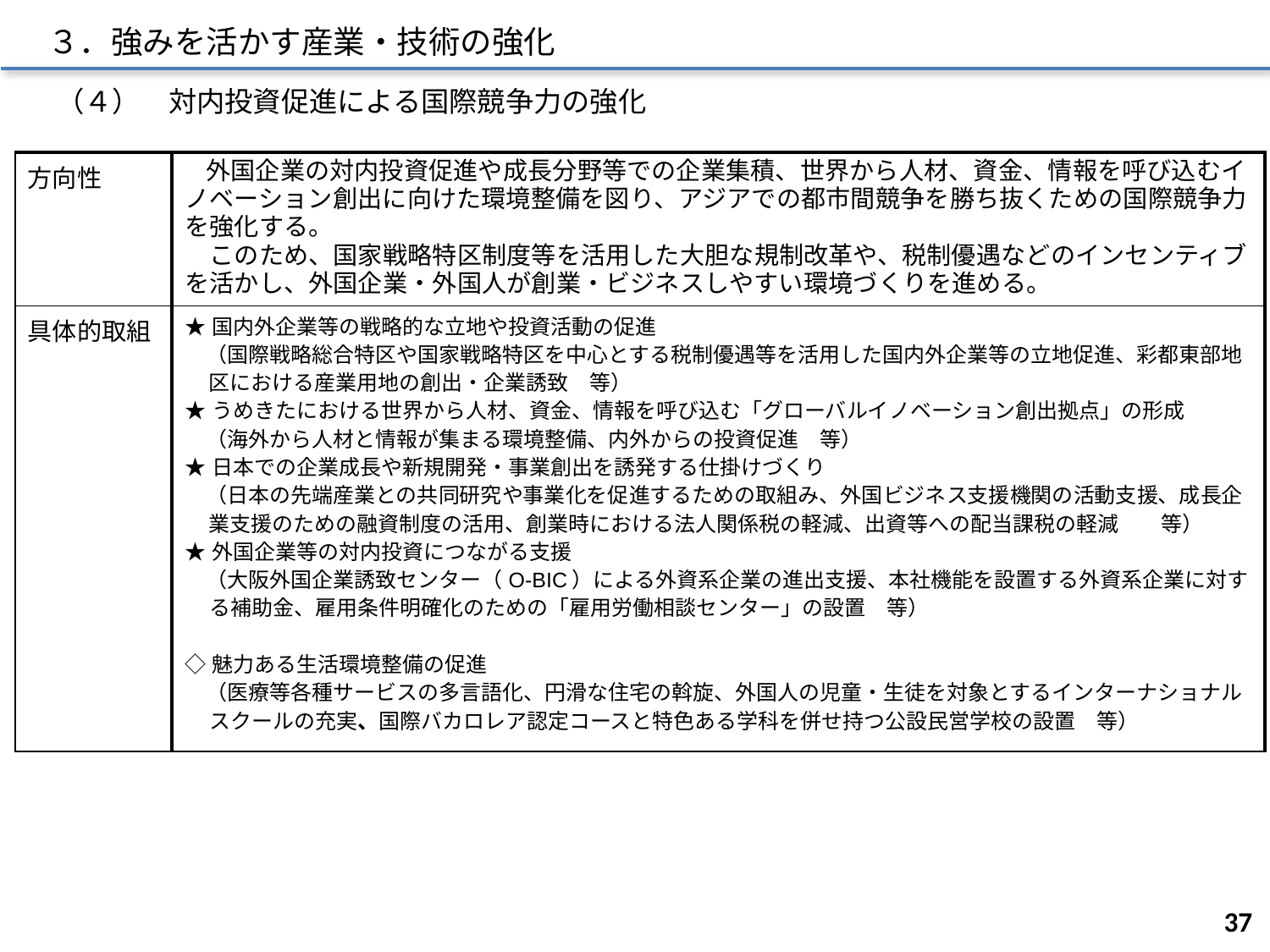

３．強みを活かす産業・技術の強化
（４）　対内投資促進による国際競争力の強化
| 方向性 | 外国企業の対内投資促進や成長分野等での企業集積、世界から人材、資金、情報を呼び込むイノベーション創出に向けた環境整備を図り、アジアでの都市間競争を勝ち抜くための国際競争力を強化する。 　このため、国家戦略特区制度等を活用した大胆な規制改革や、税制優遇などのインセンティブを活かし、外国企業・外国人が創業・ビジネスしやすい環境づくりを進める。 |
| --- | --- |
| 具体的取組 | ★国内外企業等の戦略的な立地や投資活動の促進 　（国際戦略総合特区や国家戦略特区を中心とする税制優遇等を活用した国内外企業等の立地促進、彩都東部地区における産業用地の創出・企業誘致　等） ★うめきたにおける世界から人材、資金、情報を呼び込む「グローバルイノベーション創出拠点」の形成 　（海外から人材と情報が集まる環境整備、内外からの投資促進　等） ★日本での企業成長や新規開発・事業創出を誘発する仕掛けづくり 　（日本の先端産業との共同研究や事業化を促進するための取組み、外国ビジネス支援機関の活動支援、成長企業支援のための融資制度の活用、創業時における法人関係税の軽減、出資等への配当課税の軽減　　等） ★外国企業等の対内投資につながる支援 　（大阪外国企業誘致センター（O-BIC）による外資系企業の進出支援、本社機能を設置する外資系企業に対する補助金、雇用条件明確化のための「雇用労働相談センター」の設置　等） ◇魅力ある生活環境整備の促進 　（医療等各種サービスの多言語化、円滑な住宅の斡旋、外国人の児童・生徒を対象とするインターナショナルスクールの充実、国際バカロレア認定コースと特色ある学科を併せ持つ公設民営学校の設置　等） |
37